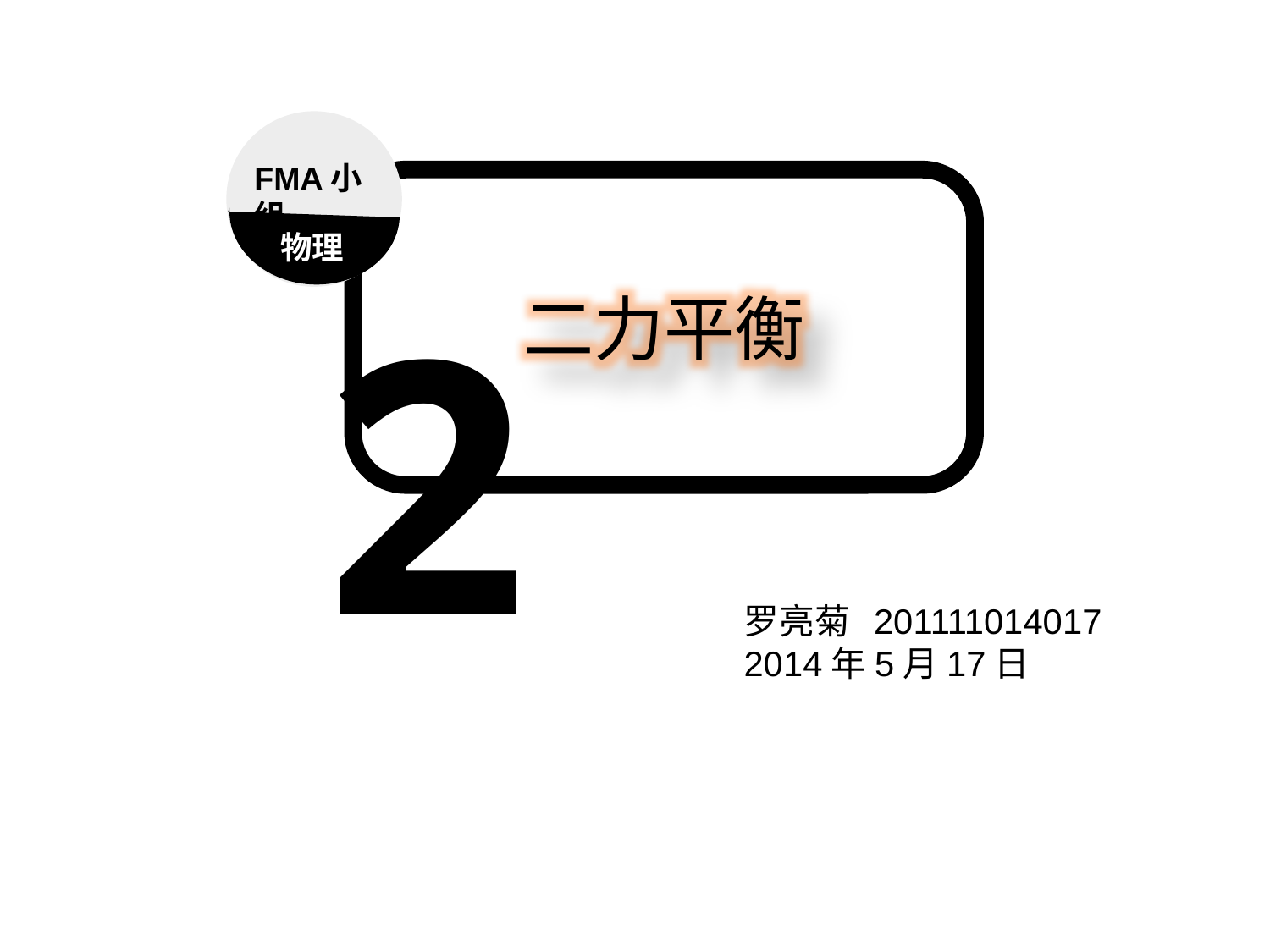

FMA小组

物理
2
二力平衡
罗亮菊  201111014017
2014年5月17日